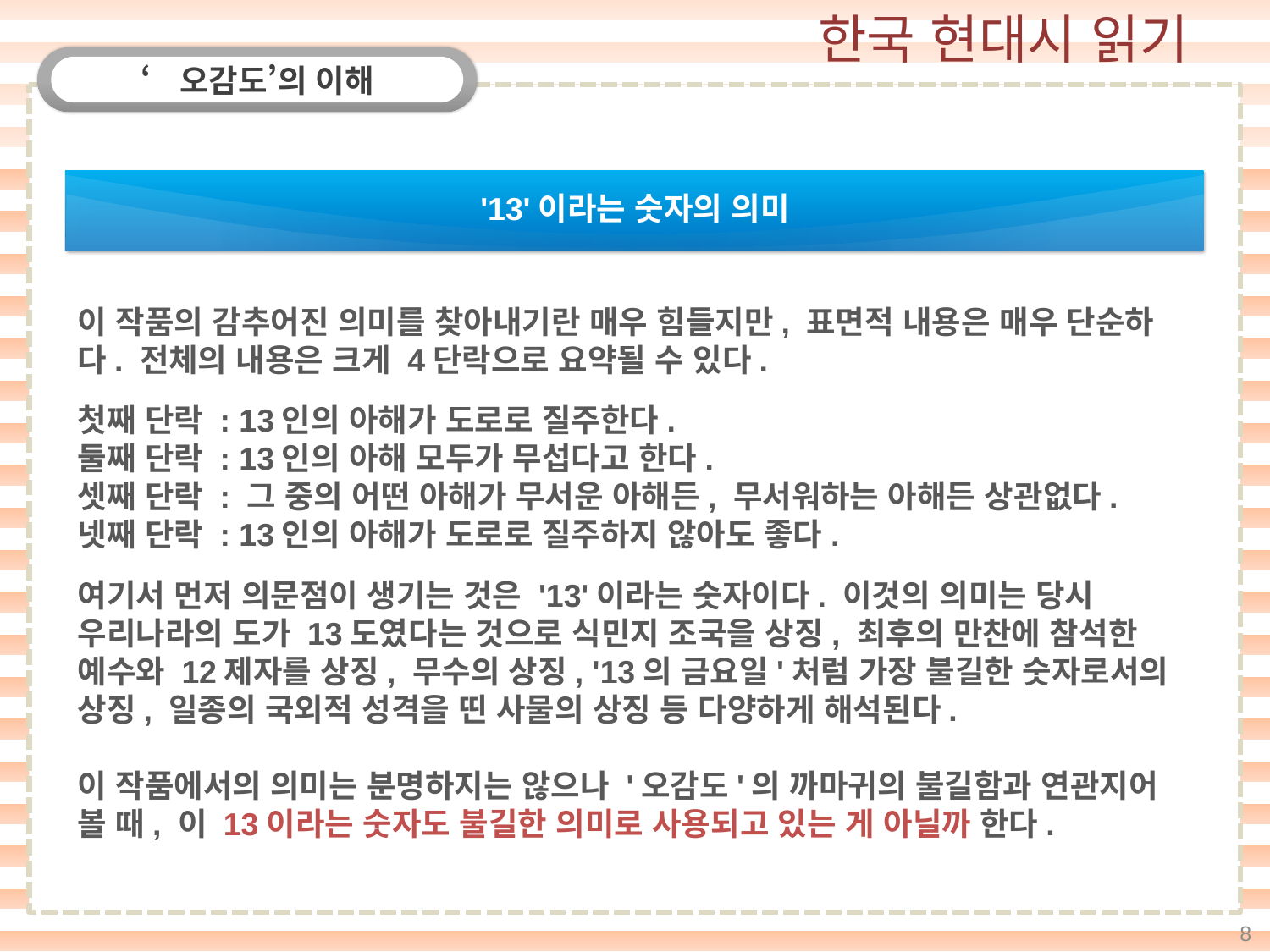

‘오감도’의 이해

'13'이라는 숫자의 의미
이 작품의 감추어진 의미를 찾아내기란 매우 힘들지만, 표면적 내용은 매우 단순하다. 전체의 내용은 크게 4단락으로 요약될 수 있다.

첫째 단락 : 13인의 아해가 도로로 질주한다.
둘째 단락 : 13인의 아해 모두가 무섭다고 한다.
셋째 단락 : 그 중의 어떤 아해가 무서운 아해든, 무서워하는 아해든 상관없다.
넷째 단락 : 13인의 아해가 도로로 질주하지 않아도 좋다.

여기서 먼저 의문점이 생기는 것은 '13'이라는 숫자이다. 이것의 의미는 당시 우리나라의 도가 13도였다는 것으로 식민지 조국을 상징, 최후의 만찬에 참석한 예수와 12제자를 상징, 무수의 상징, '13의 금요일'처럼 가장 불길한 숫자로서의 상징, 일종의 국외적 성격을 띤 사물의 상징 등 다양하게 해석된다.

이 작품에서의 의미는 분명하지는 않으나 '오감도'의 까마귀의 불길함과 연관지어 볼 때, 이 13이라는 숫자도 불길한 의미로 사용되고 있는 게 아닐까 한다.
8